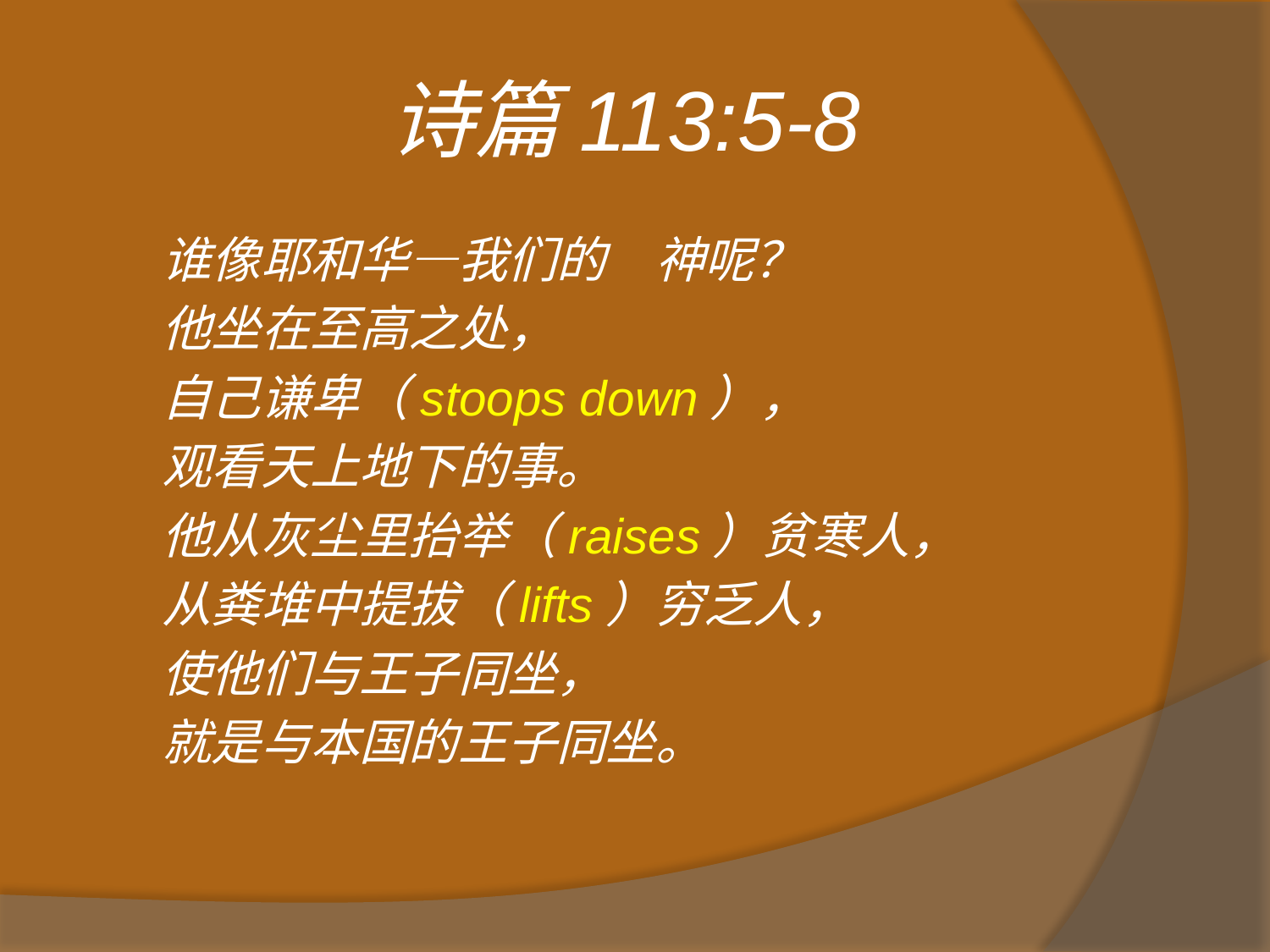

# 诗篇113:5-8
谁像耶和华―我们的　神呢？
他坐在至高之处，
自己谦卑（stoops down），
观看天上地下的事。
他从灰尘里抬举（raises）贫寒人，
从粪堆中提拔（lifts）穷乏人，
使他们与王子同坐，
就是与本国的王子同坐。